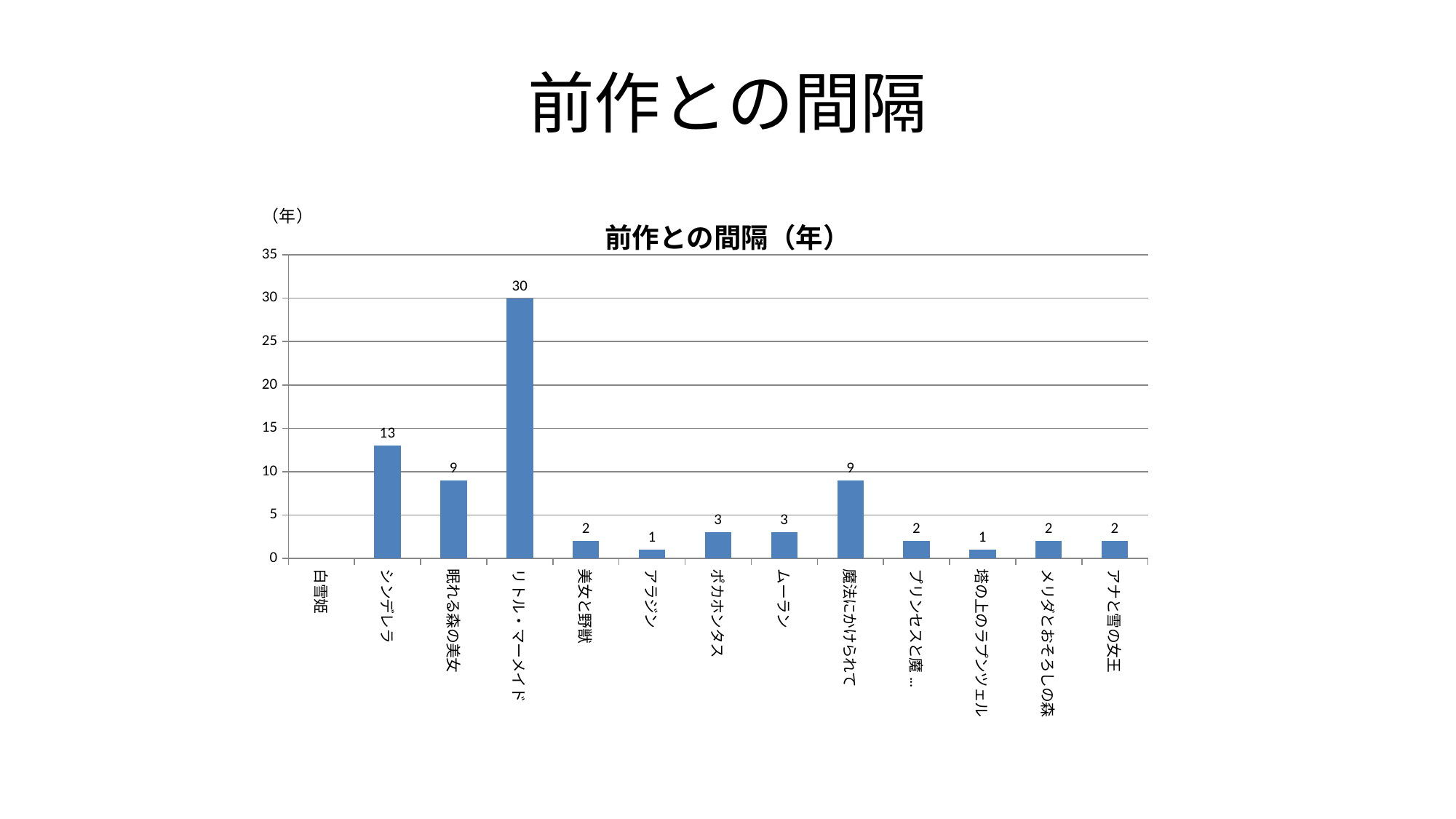

# 前作との間隔

### Chart:

| Category | 前作との間隔（年） |
|---|---|
| 白雪姫　 | None |
| シンデレラ　 | 13.0 |
| 眠れる森の美女 | 9.0 |
| リトル・マーメイド　 | 30.0 |
| 美女と野獣　 | 2.0 |
| アラジン　 | 1.0 |
| ポカホンタス　 | 3.0 |
| ムーラン　 | 3.0 |
| 魔法にかけられて | 9.0 |
| プリンセスと魔法のキス | 2.0 |
| 塔の上のラプンツェル | 1.0 |
| メリダとおそろしの森 | 2.0 |
| アナと雪の女王 | 2.0 |